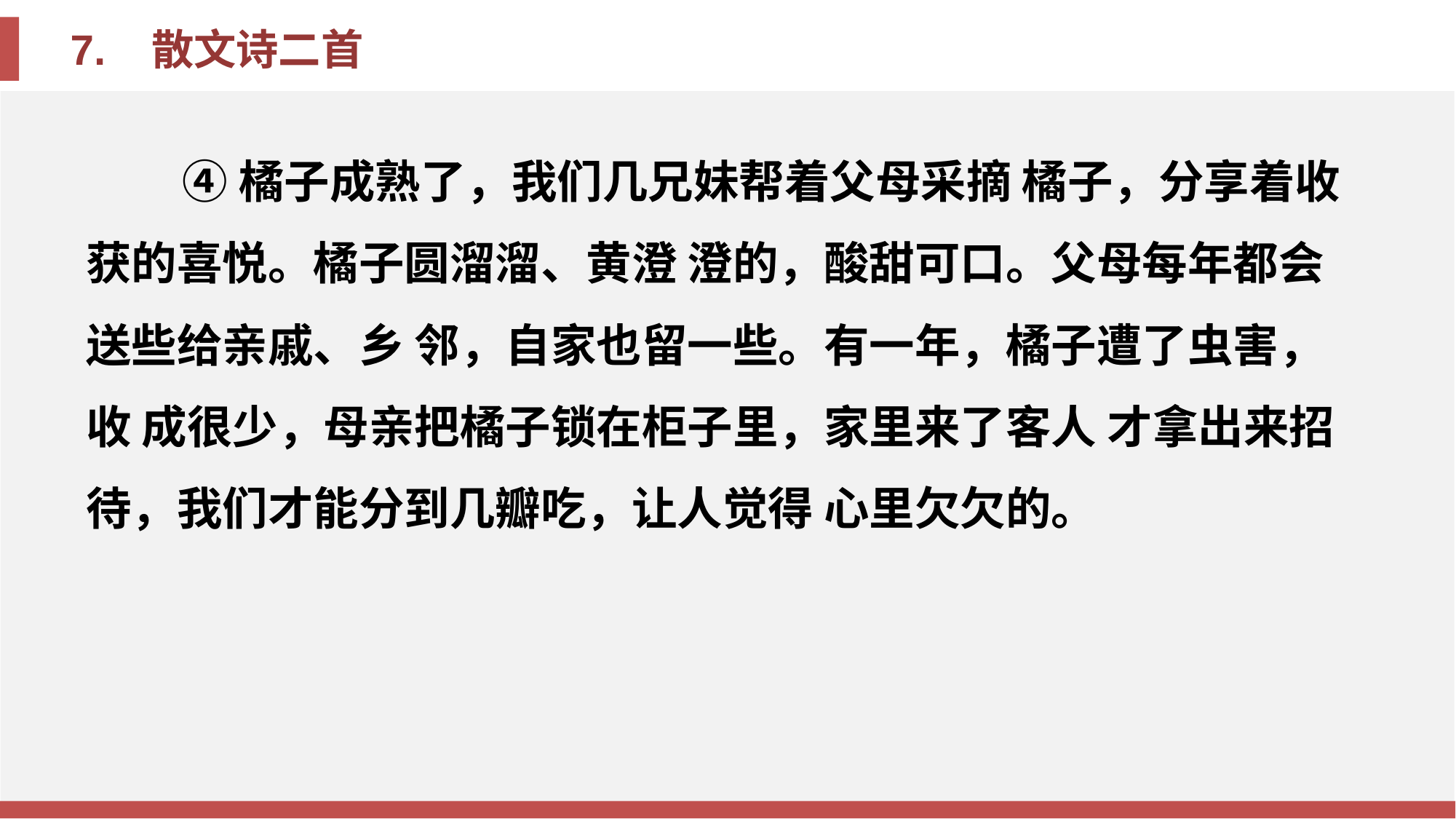

④橘子成熟了，我们几兄妹帮着父母采摘 橘子，分享着收获的喜悦。橘子圆溜溜、黄澄 澄的，酸甜可口。父母每年都会送些给亲戚、乡 邻，自家也留一些。有一年，橘子遭了虫害，收 成很少，母亲把橘子锁在柜子里，家里来了客人 才拿出来招待，我们才能分到几瓣吃，让人觉得 心里欠欠的。